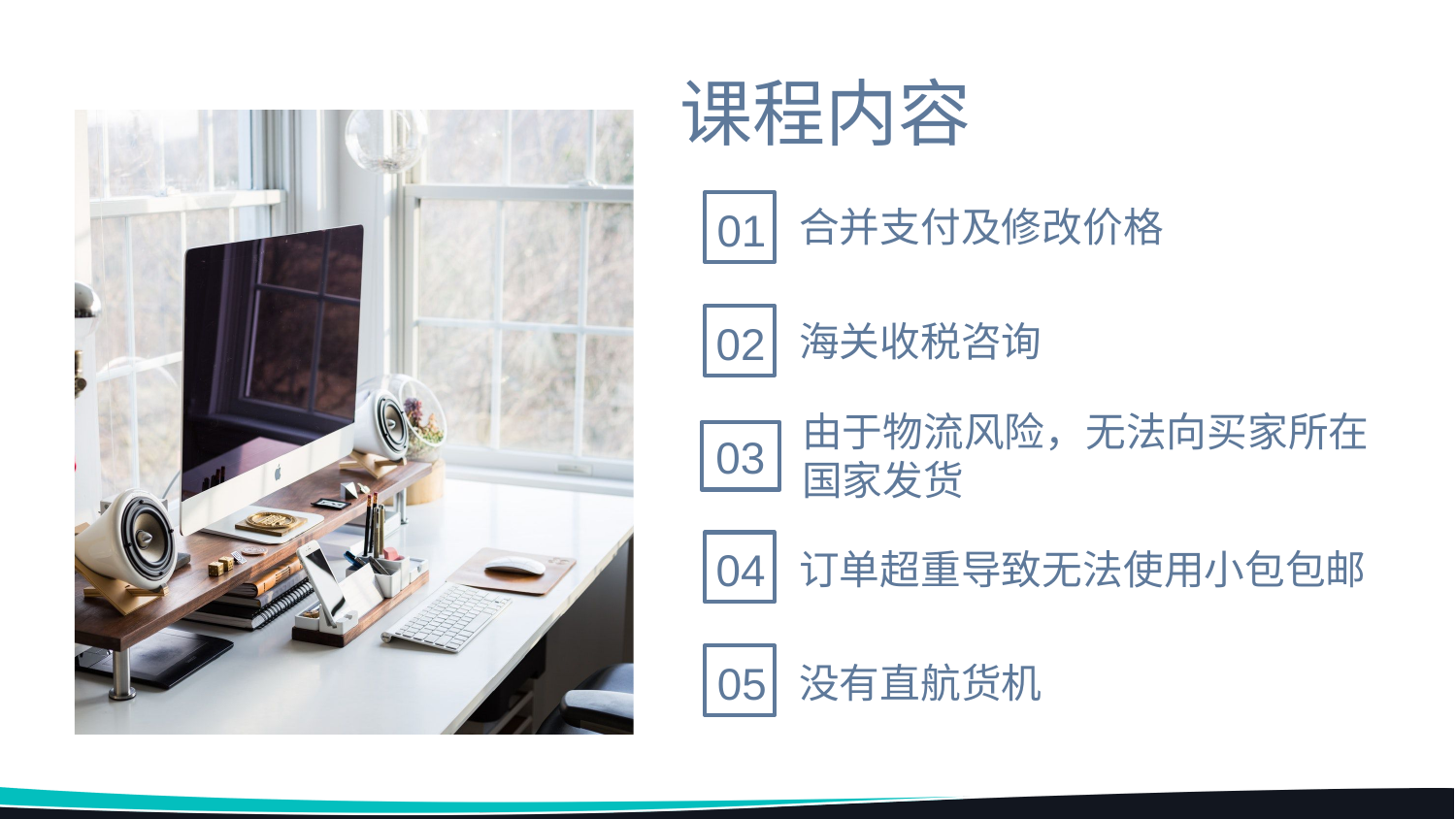

课程内容

01

02

03

04
合并支付及修改价格
海关收税咨询
由于物流风险，无法向买家所在国家发货
订单超重导致无法使用小包包邮
没有直航货机

05